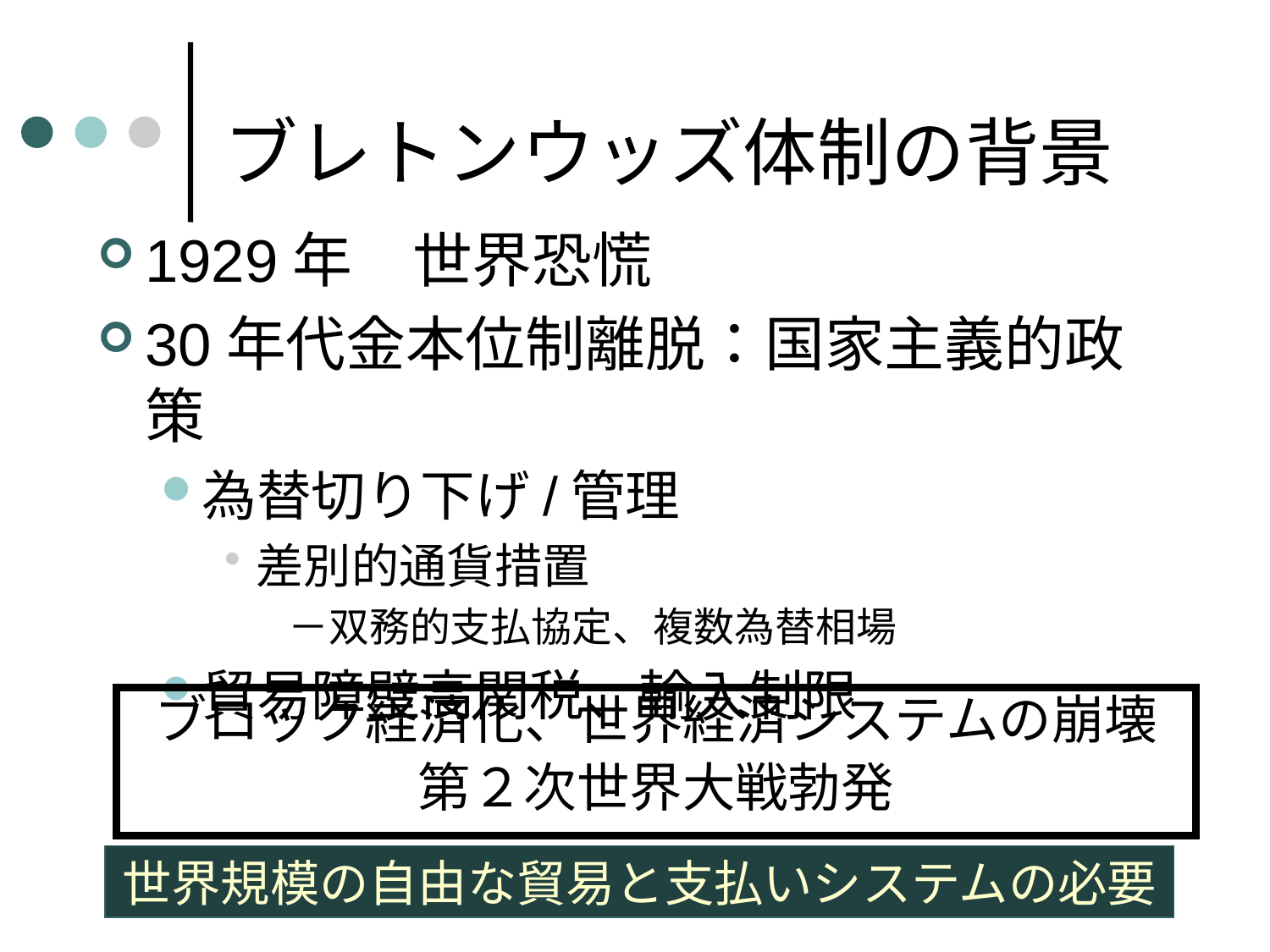

# ブレトンウッズ体制の背景
1929年　世界恐慌
30年代金本位制離脱：国家主義的政策
為替切り下げ/管理
差別的通貨措置
－双務的支払協定、複数為替相場
貿易障壁高関税、輸入制限

ブロック経済化、世界経済システムの崩壊
第２次世界大戦勃発
世界規模の自由な貿易と支払いシステムの必要